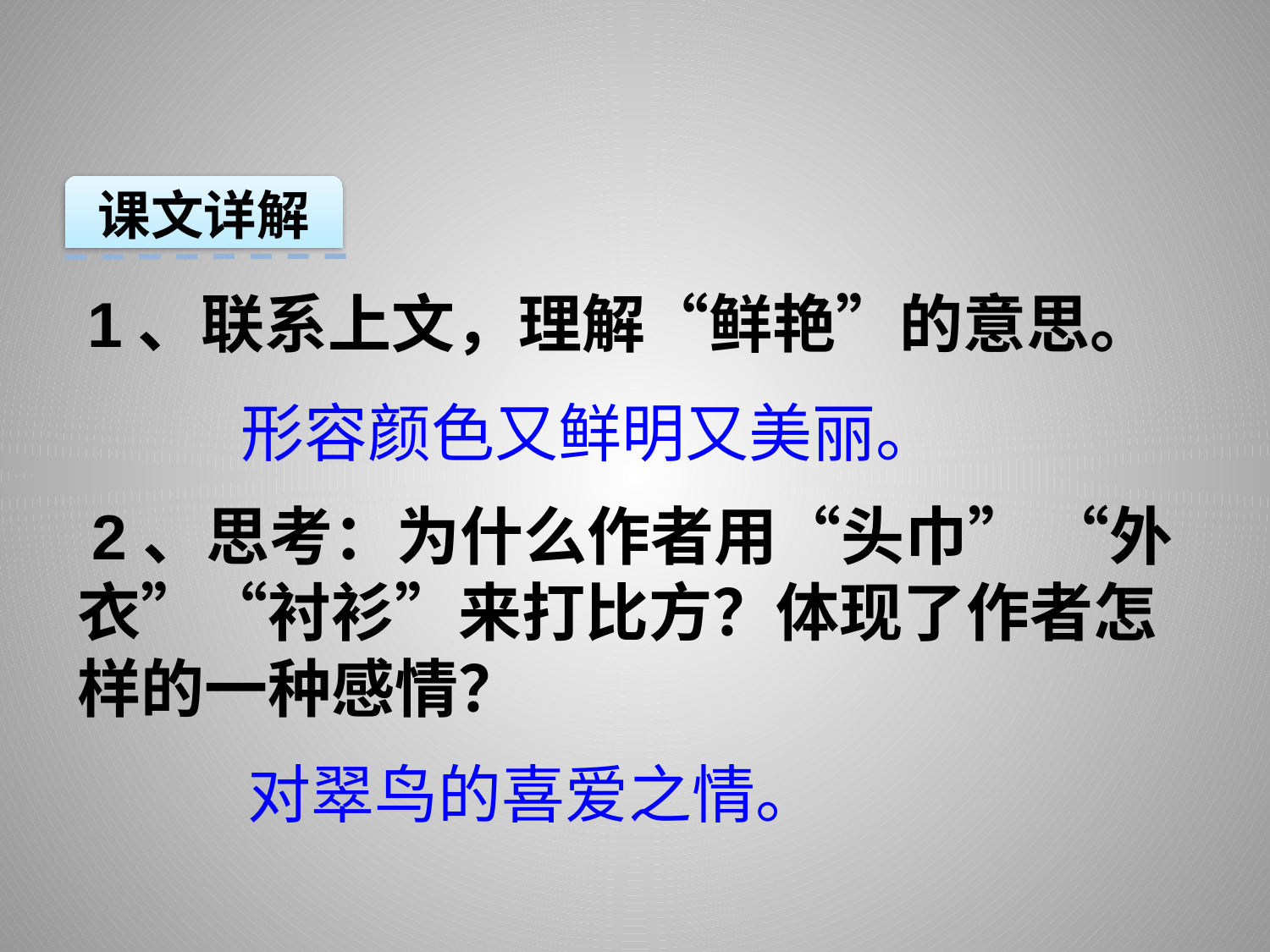

课文详解
1、联系上文，理解“鲜艳”的意思。
  形容颜色又鲜明又美丽。

 2、思考：为什么作者用“头巾” “外衣”“衬衫”来打比方？体现了作者怎样的一种感情？

     对翠鸟的喜爱之情。